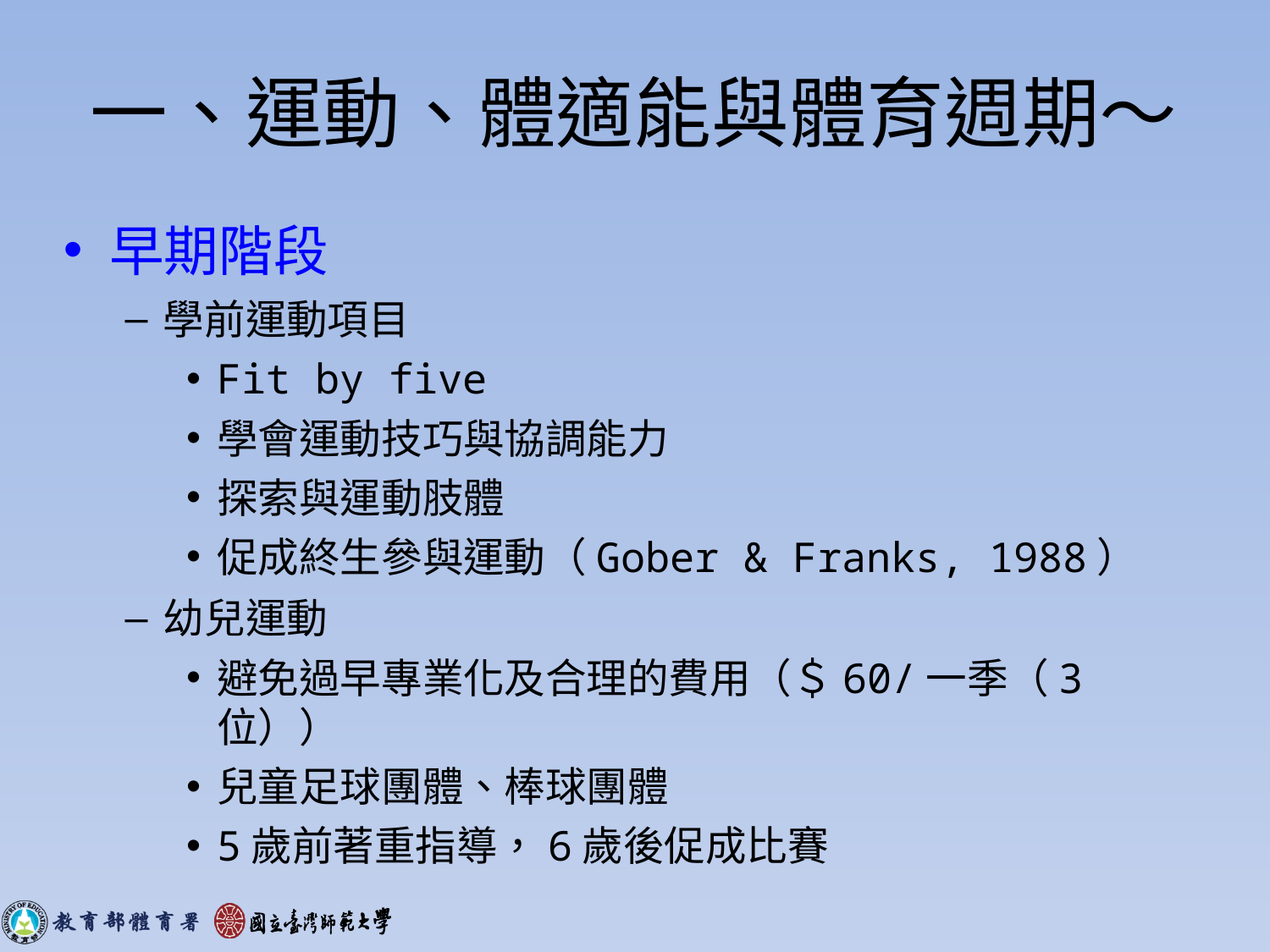

# 一、運動、體適能與體育週期～
早期階段
學前運動項目
Fit by five
學會運動技巧與協調能力
探索與運動肢體
促成終生參與運動（Gober & Franks, 1988）
幼兒運動
避免過早專業化及合理的費用（＄60/一季（3位））
兒童足球團體、棒球團體
5歲前著重指導，6歲後促成比賽